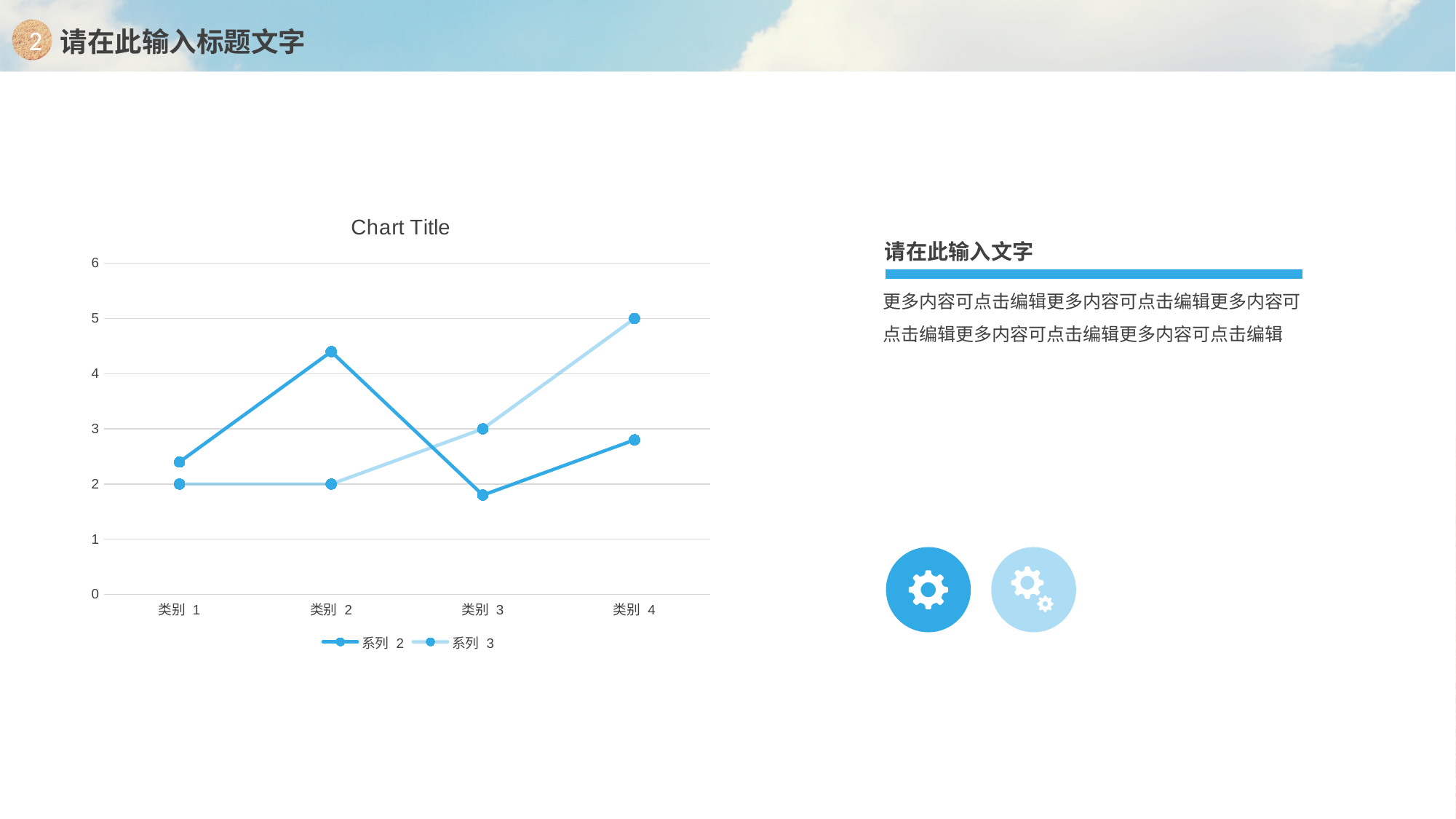

2
请在此输入标题文字

### Chart:

| Category | 系列 2 | 系列 3 |
|---|---|---|
| 类别 1 | 2.4 | 2.0 |
| 类别 2 | 4.4 | 2.0 |
| 类别 3 | 1.8 | 3.0 |
| 类别 4 | 2.8 | 5.0 |
请在此输入文字

更多内容可点击编辑更多内容可点击编辑更多内容可点击编辑更多内容可点击编辑更多内容可点击编辑